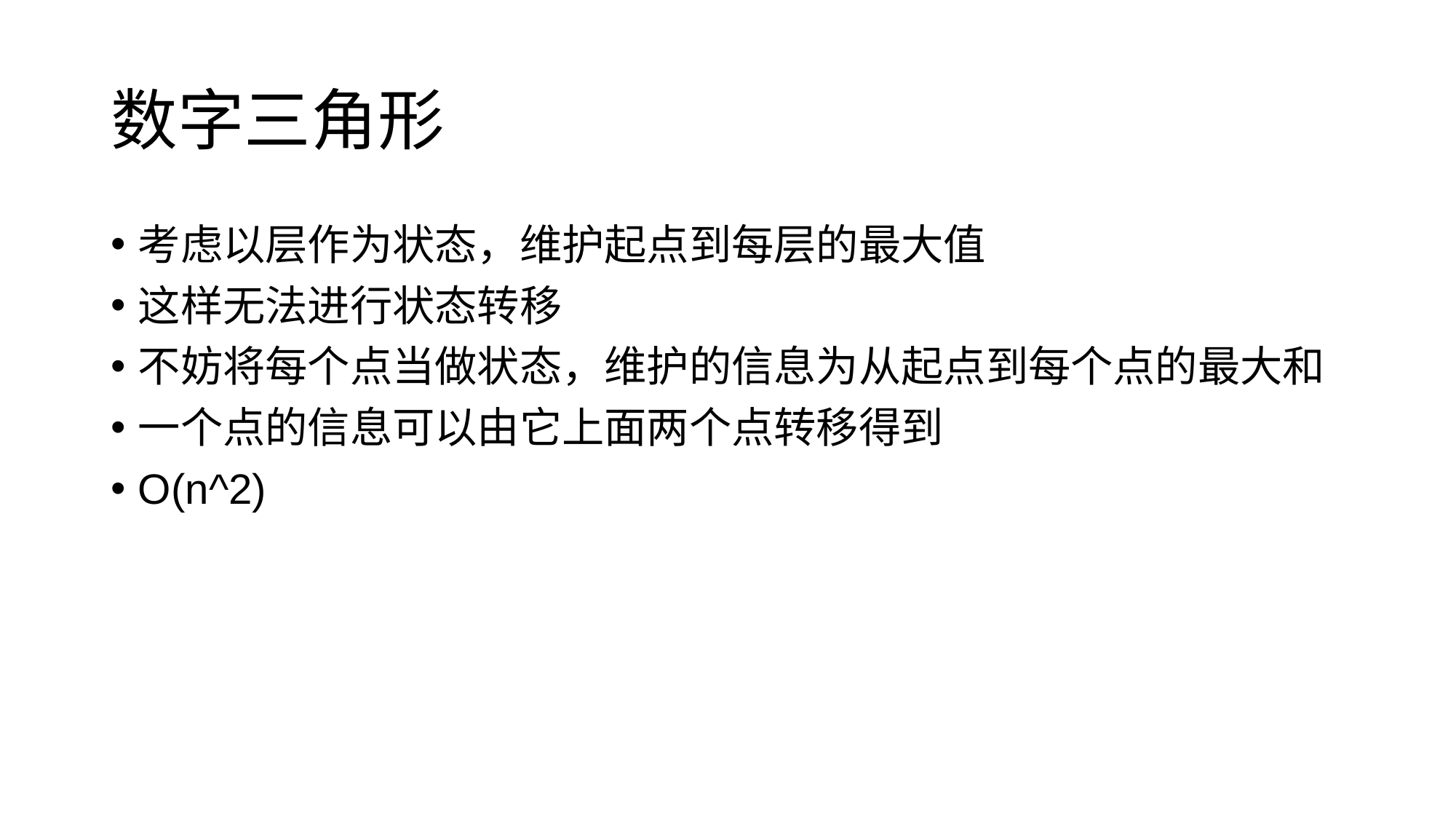

# 数字三角形
考虑以层作为状态，维护起点到每层的最大值
这样无法进行状态转移
不妨将每个点当做状态，维护的信息为从起点到每个点的最大和
一个点的信息可以由它上面两个点转移得到
O(n^2)